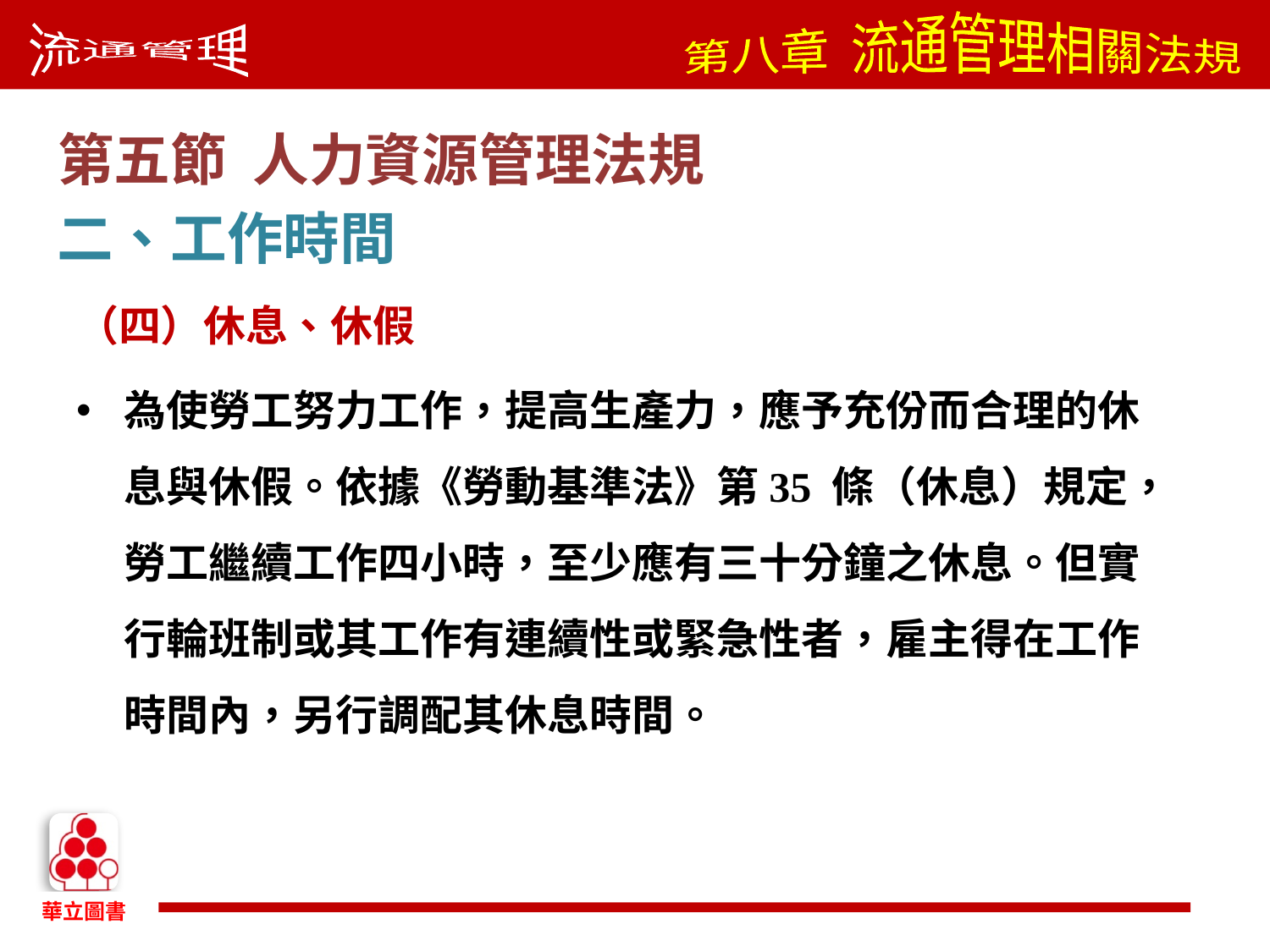

第五節  人力資源管理法規
二、工作時間
（四）休息、休假
為使勞工努力工作，提高生產力，應予充份而合理的休息與休假。依據《勞動基準法》第35 條（休息）規定，勞工繼續工作四小時，至少應有三十分鐘之休息。但實行輪班制或其工作有連續性或緊急性者，雇主得在工作時間內，另行調配其休息時間。